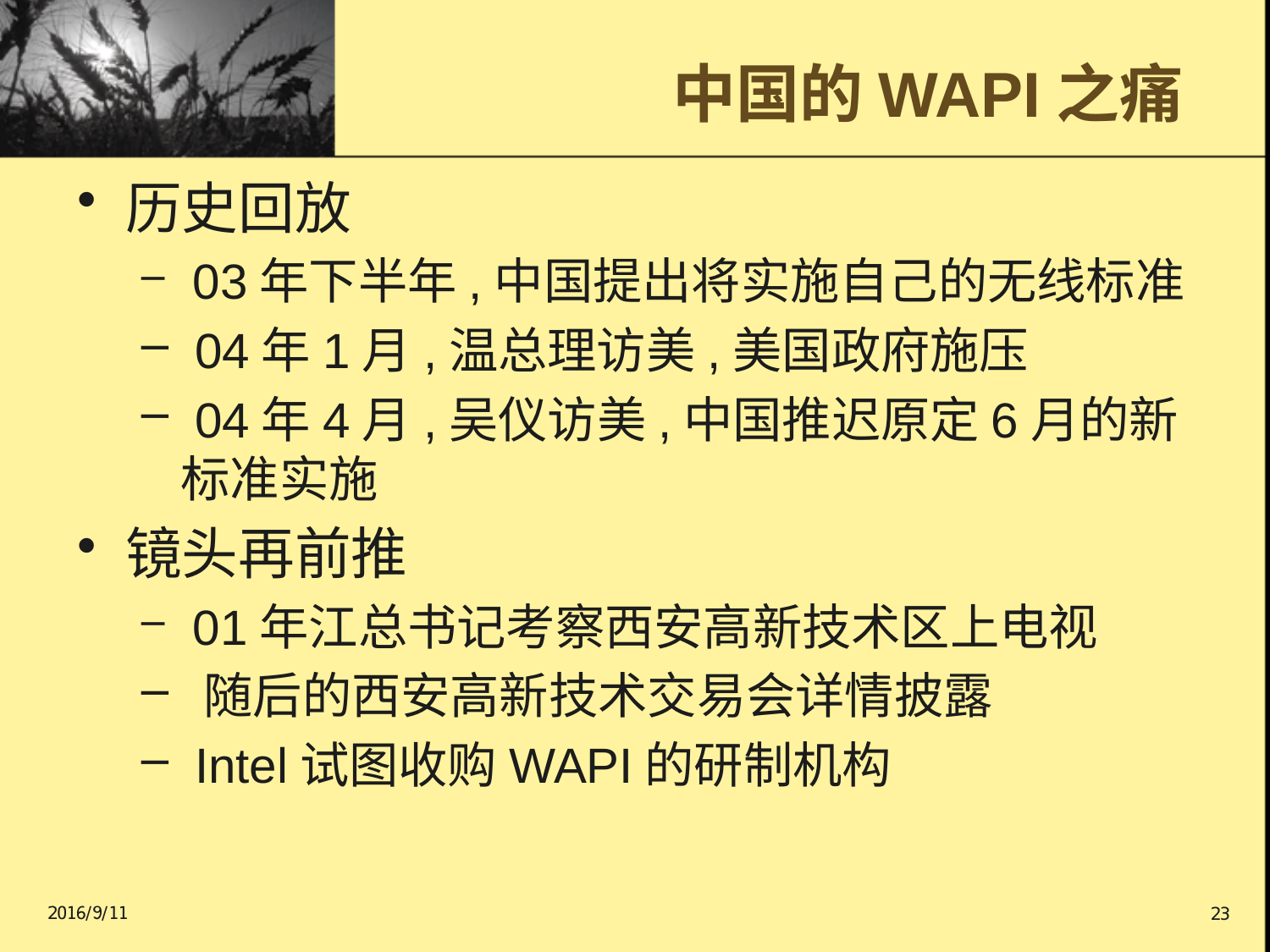

中国的WAPI之痛
历史回放
 03年下半年,中国提出将实施自己的无线标准
 04年1月,温总理访美,美国政府施压
 04年4月,吴仪访美,中国推迟原定6月的新标准实施
镜头再前推
 01年江总书记考察西安高新技术区上电视
 随后的西安高新技术交易会详情披露
 Intel试图收购WAPI的研制机构

2016/9/11
23